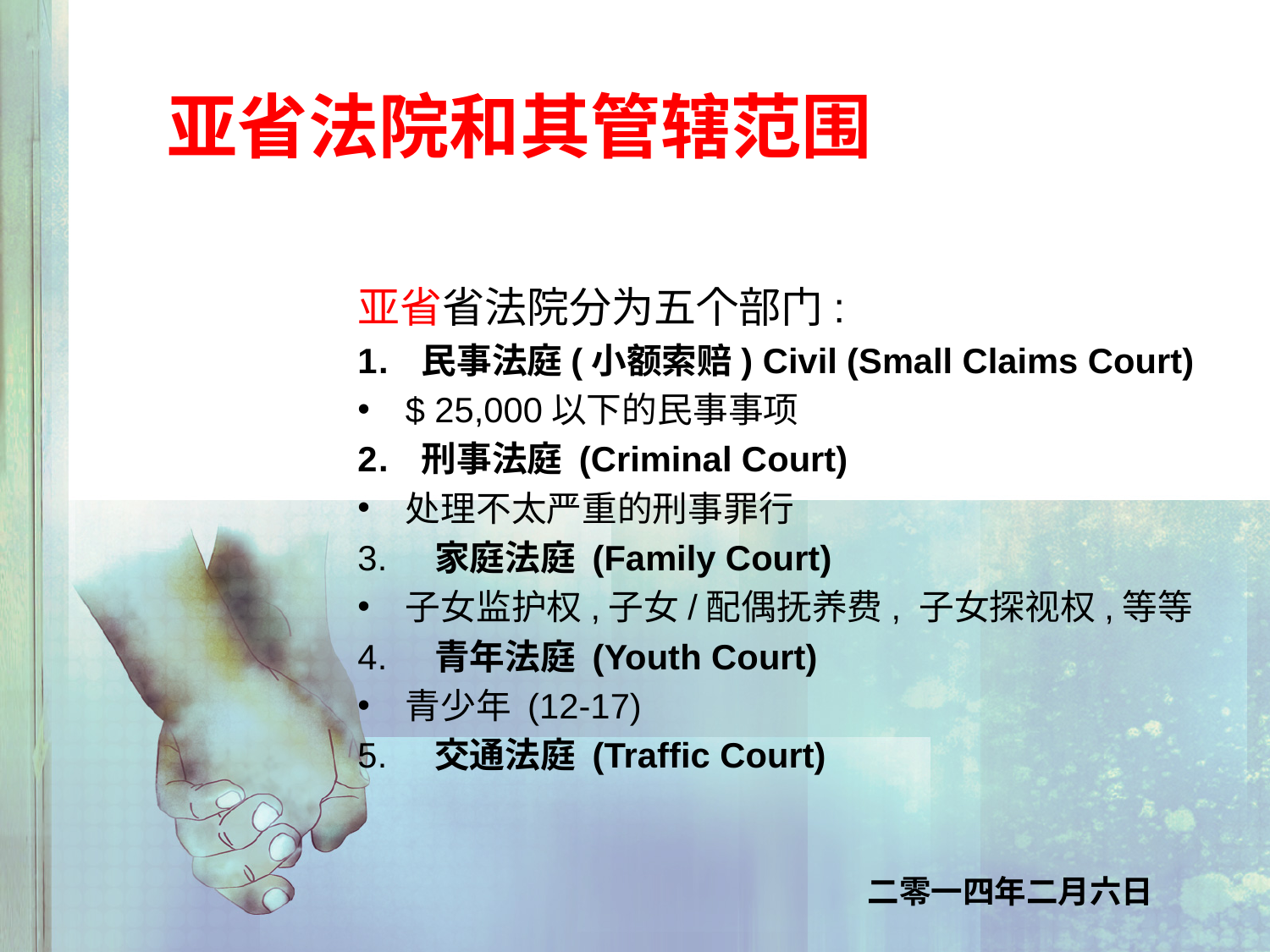

# 亚省法院和其管辖范围
亚省省法院分为五个部门:
民事法庭(小额索赔) Civil (Small Claims Court)
$ 25,000以下的民事事项
刑事法庭 (Criminal Court)
处理不太严重的刑事罪行
3.    家庭法庭 (Family Court)
子女监护权,子女/配偶抚养费, 子女探视权,等等
4.    青年法庭 (Youth Court)
青少年 (12-17)
5.    交通法庭 (Traffic Court)

二零一四年二月六日